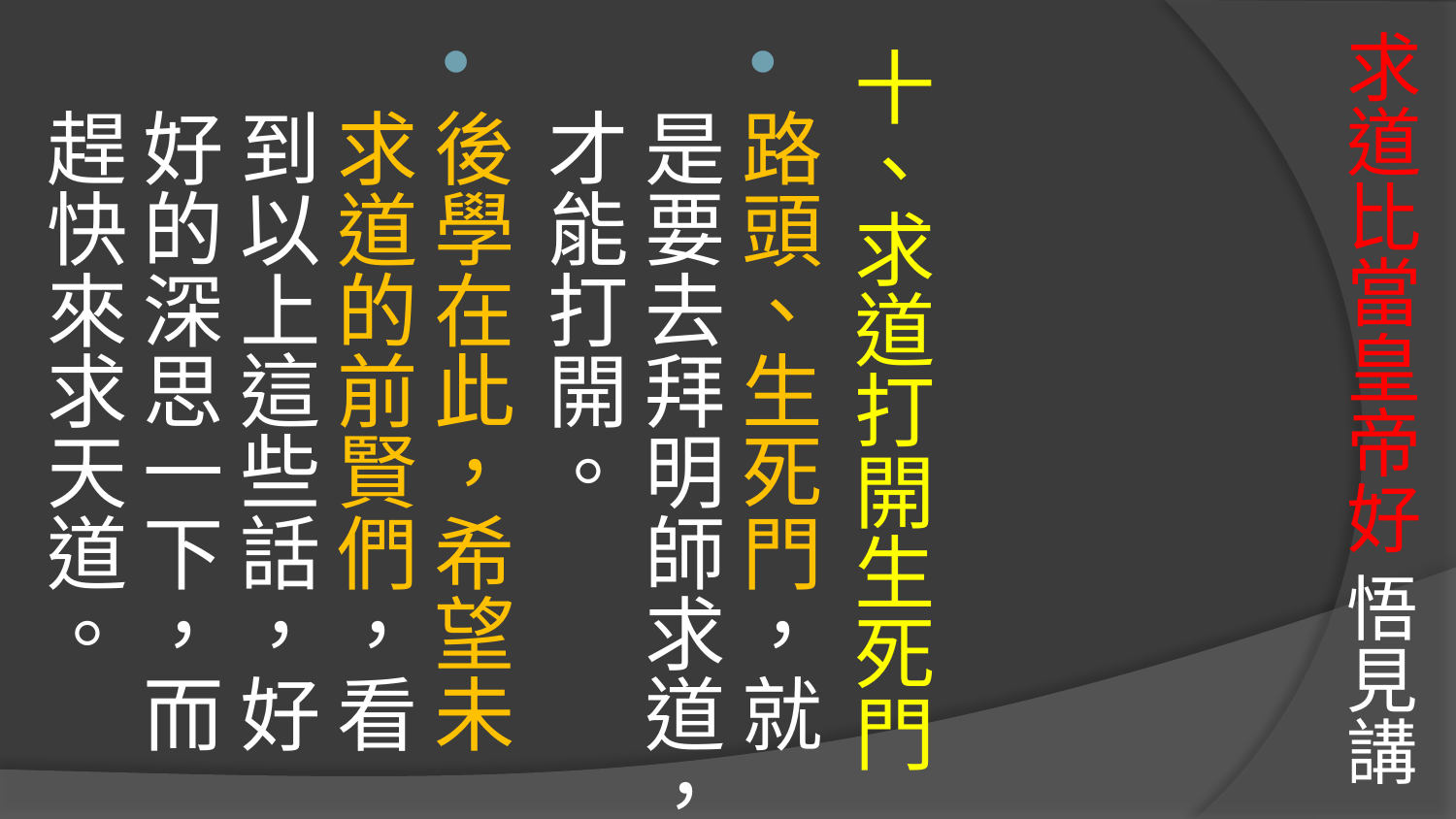

# 求道比當皇帝好 悟見講
十、求道打開生死門
路頭、生死門，就是要去拜明師求道，才能打開。
後學在此，希望未求道的前賢們，看到以上這些話，好好的深思一下，而趕快來求天道。